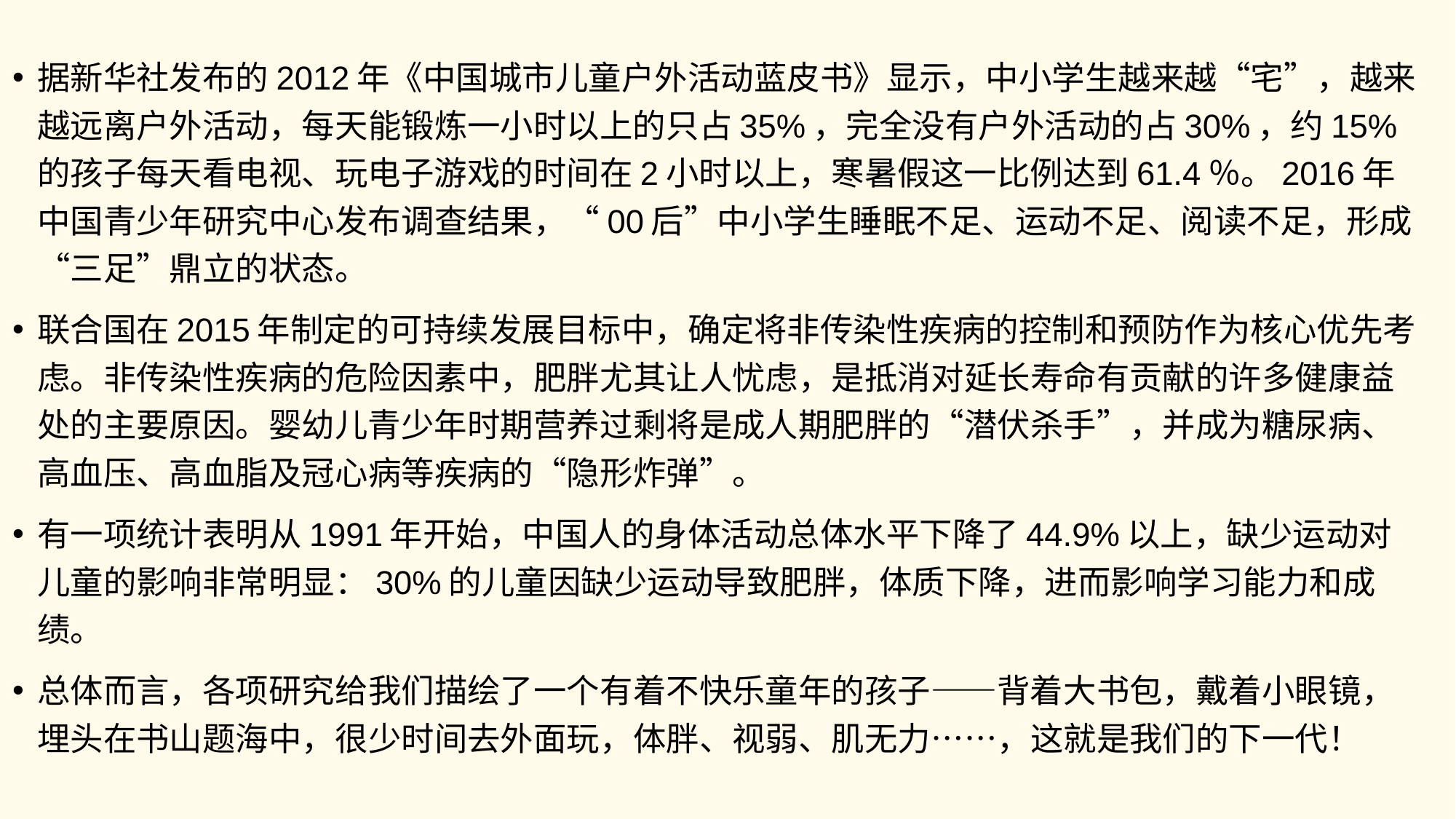

据新华社发布的2012年《中国城市儿童户外活动蓝皮书》显示，中小学生越来越“宅”，越来越远离户外活动，每天能锻炼一小时以上的只占35%，完全没有户外活动的占30%，约15%的孩子每天看电视、玩电子游戏的时间在2小时以上，寒暑假这一比例达到61.4％。2016年中国青少年研究中心发布调查结果，“00后”中小学生睡眠不足、运动不足、阅读不足，形成“三足”鼎立的状态。
联合国在2015年制定的可持续发展目标中，确定将非传染性疾病的控制和预防作为核心优先考虑。非传染性疾病的危险因素中，肥胖尤其让人忧虑，是抵消对延长寿命有贡献的许多健康益处的主要原因。婴幼儿青少年时期营养过剩将是成人期肥胖的“潜伏杀手”，并成为糖尿病、高血压、高血脂及冠心病等疾病的“隐形炸弹”。
有一项统计表明从1991年开始，中国人的身体活动总体水平下降了44.9%以上，缺少运动对儿童的影响非常明显：30%的儿童因缺少运动导致肥胖，体质下降，进而影响学习能力和成绩。
总体而言，各项研究给我们描绘了一个有着不快乐童年的孩子——背着大书包，戴着小眼镜，埋头在书山题海中，很少时间去外面玩，体胖、视弱、肌无力……，这就是我们的下一代！
#